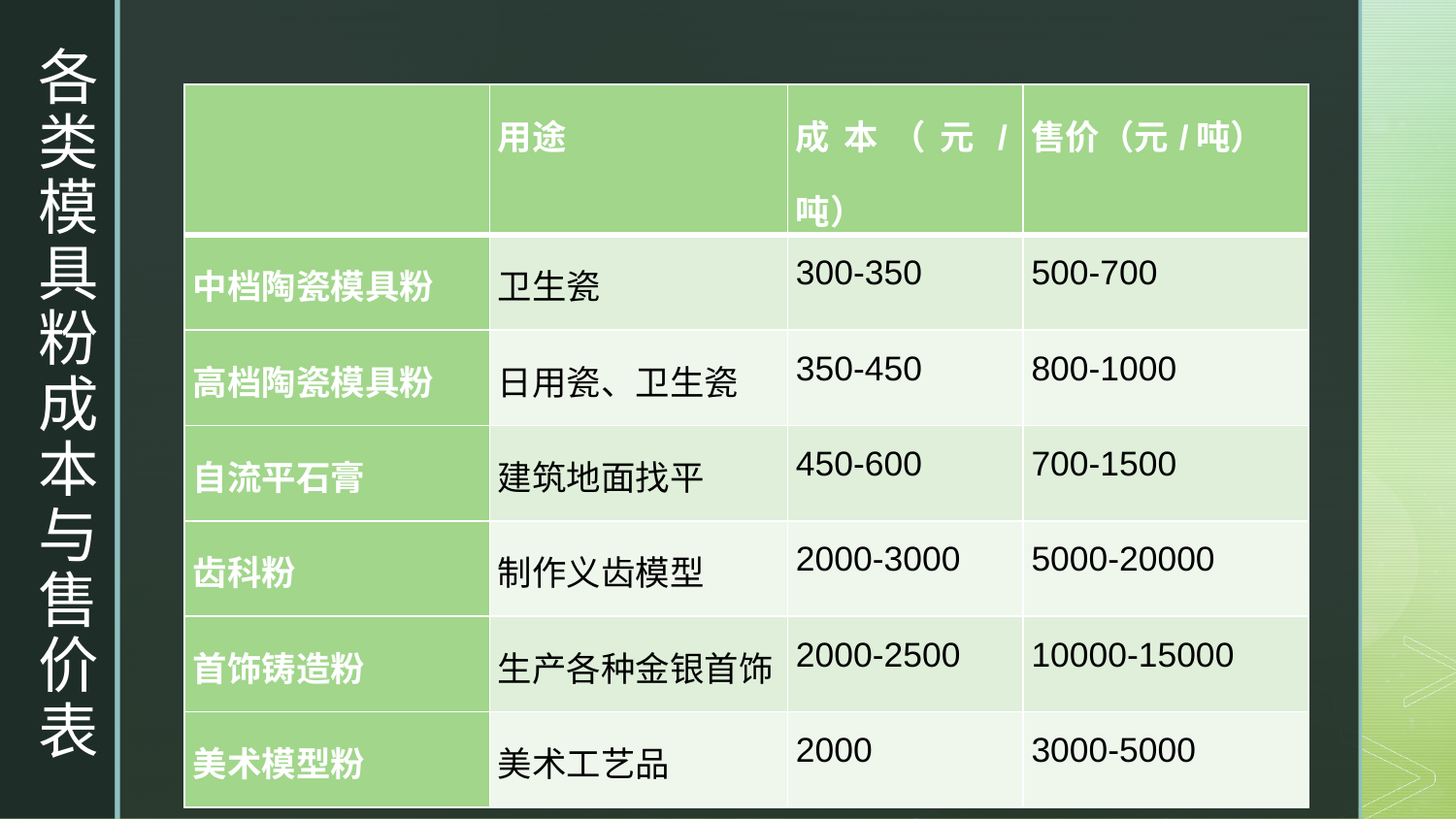

# 各类模具粉成本与售价表
|  | 用途 | 成本（元/吨） | 售价（元/吨） |
| --- | --- | --- | --- |
| 中档陶瓷模具粉 | 卫生瓷 | 300-350 | 500-700 |
| 高档陶瓷模具粉 | 日用瓷、卫生瓷 | 350-450 | 800-1000 |
| 自流平石膏 | 建筑地面找平 | 450-600 | 700-1500 |
| 齿科粉 | 制作义齿模型 | 2000-3000 | 5000-20000 |
| 首饰铸造粉 | 生产各种金银首饰 | 2000-2500 | 10000-15000 |
| 美术模型粉 | 美术工艺品 | 2000 | 3000-5000 |